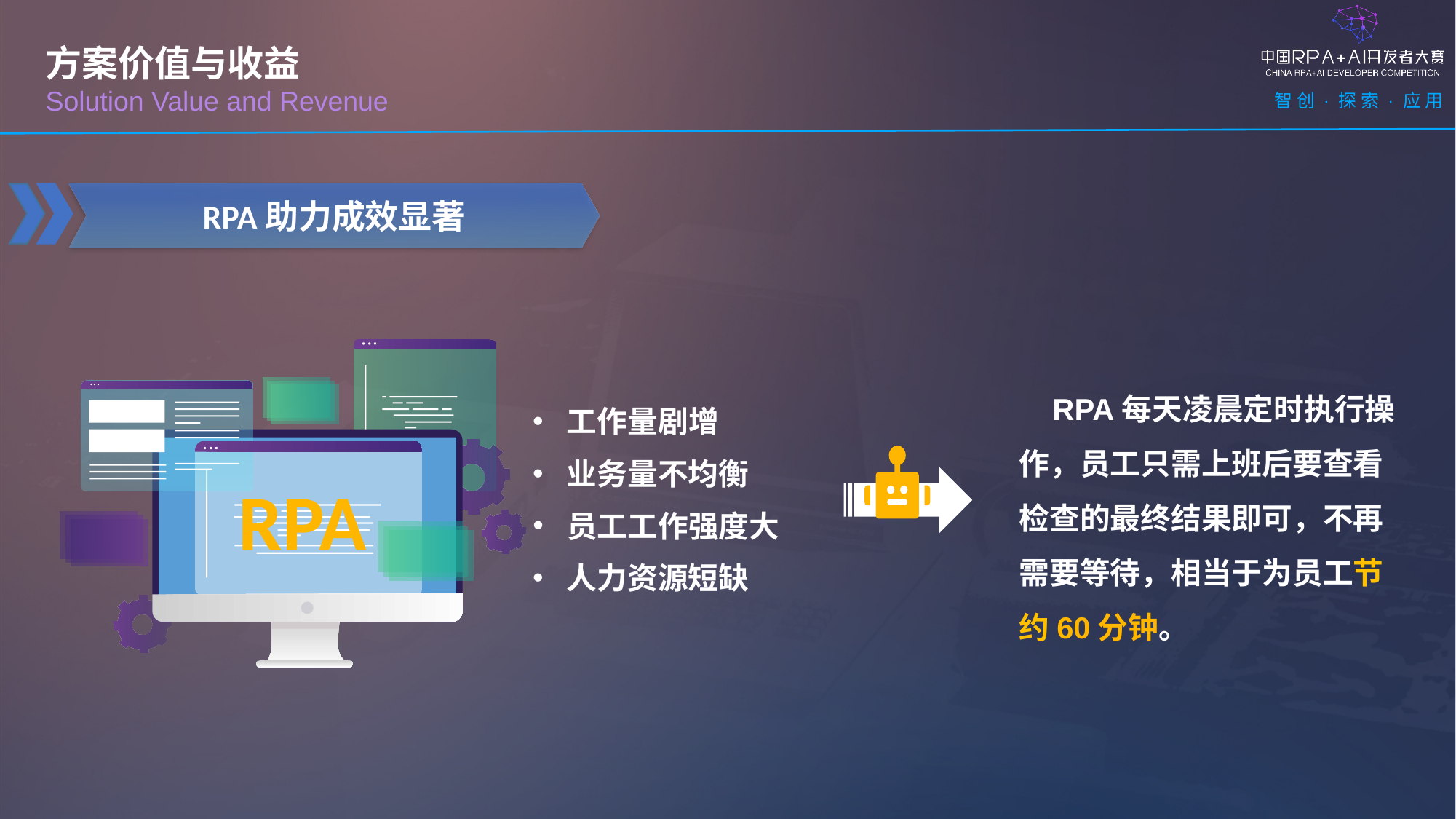

方案价值与收益
Solution Value and Revenue

RPA助力成效显著

工作量剧增
业务量不均衡
员工工作强度大
人力资源短缺

    RPA每天凌晨定时执行操作，员工只需上班后要查看检查的最终结果即可，不再需要等待，相当于为员工节约60分钟。

RPA